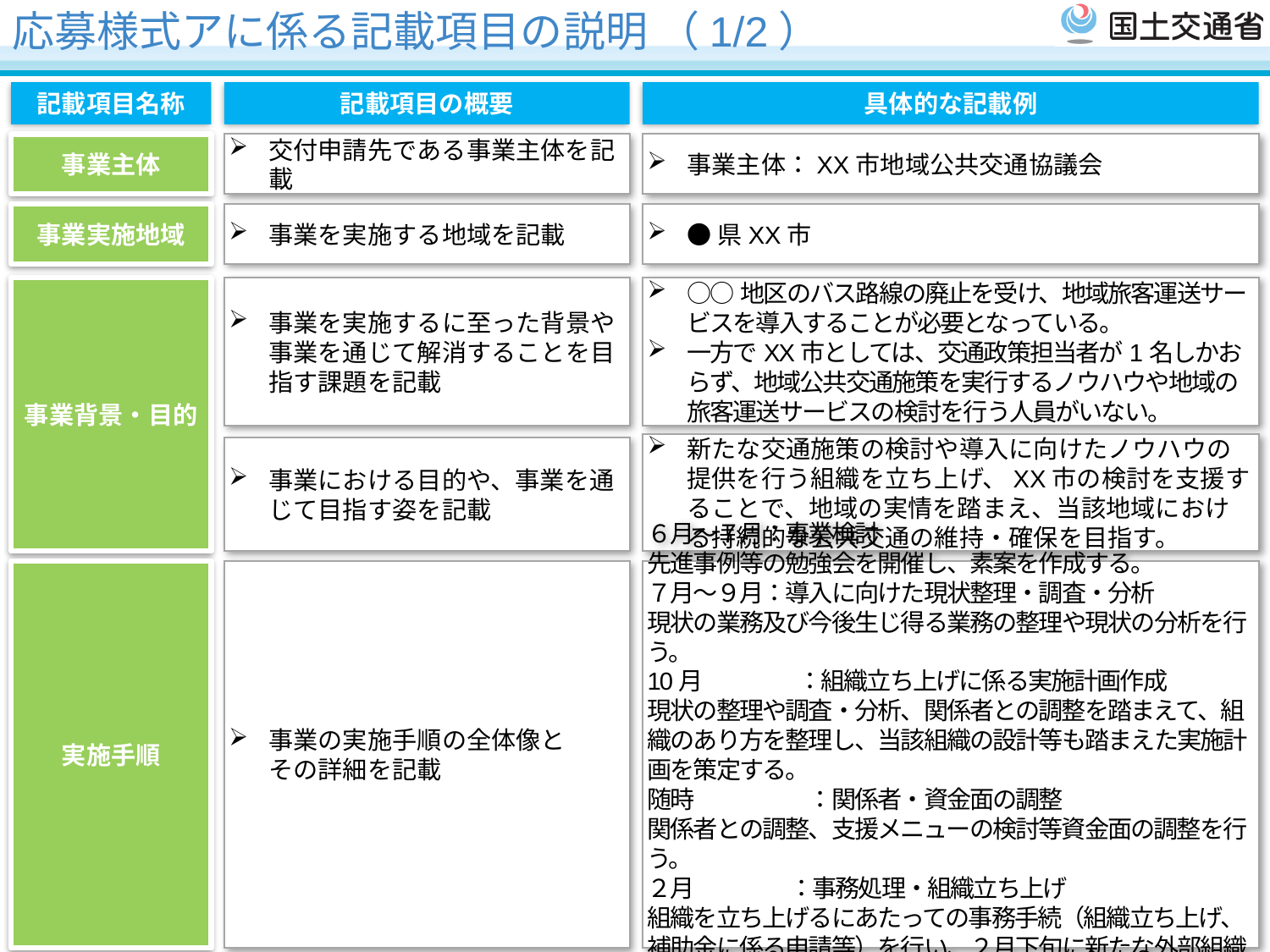

応募様式アに係る記載項目の説明 （1/2）
記載項目名称
記載項目の概要
具体的な記載例
事業主体
交付申請先である事業主体を記載
事業主体：XX市地域公共交通協議会
事業実施地域
事業を実施する地域を記載
●県XX市
事業背景・目的
事業を実施するに至った背景や事業を通じて解消することを目指す課題を記載
○○地区のバス路線の廃止を受け、地域旅客運送サービスを導入することが必要となっている。
一方でXX市としては、交通政策担当者が1名しかおらず、地域公共交通施策を実行するノウハウや地域の旅客運送サービスの検討を行う人員がいない。
新たな交通施策の検討や導入に向けたノウハウの提供を行う組織を立ち上げ、XX市の検討を支援することで、地域の実情を踏まえ、当該地域における持続的な公共交通の維持・確保を目指す。
事業における目的や、事業を通じて目指す姿を記載
実施手順
事業の実施手順の全体像と
その詳細を記載
６月～７月：事業検討
先進事例等の勉強会を開催し、素案を作成する。
７月～９月：導入に向けた現状整理・調査・分析
現状の業務及び今後生じ得る業務の整理や現状の分析を行う。
10月　　　　 ：組織立ち上げに係る実施計画作成
現状の整理や調査・分析、関係者との調整を踏まえて、組織のあり方を整理し、当該組織の設計等も踏まえた実施計画を策定する。
随時　　　　　：関係者・資金面の調整
関係者との調整、支援メニューの検討等資金面の調整を行う。
２月　　　 　：事務処理・組織立ち上げ
組織を立ち上げるにあたっての事務手続（組織立ち上げ、補助金に係る申請等）を行い、２月下旬に新たな外部組織を立ち上げ、運営を開始。